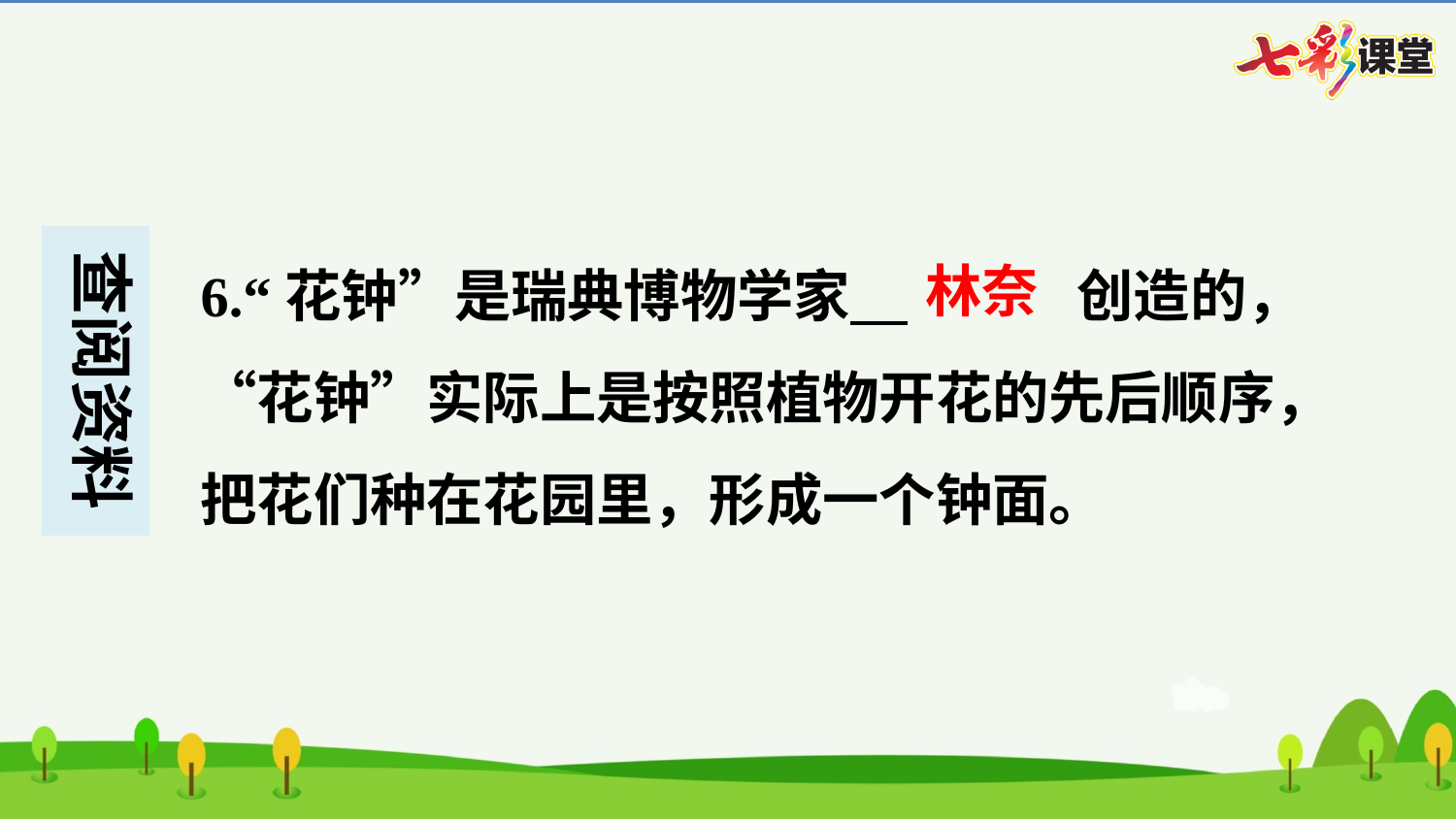

林奈
6.“花钟”是瑞典博物学家 　林奈　创造的，“花钟”实际上是按照植物开花的先后顺序，把花们种在花园里，形成一个钟面。